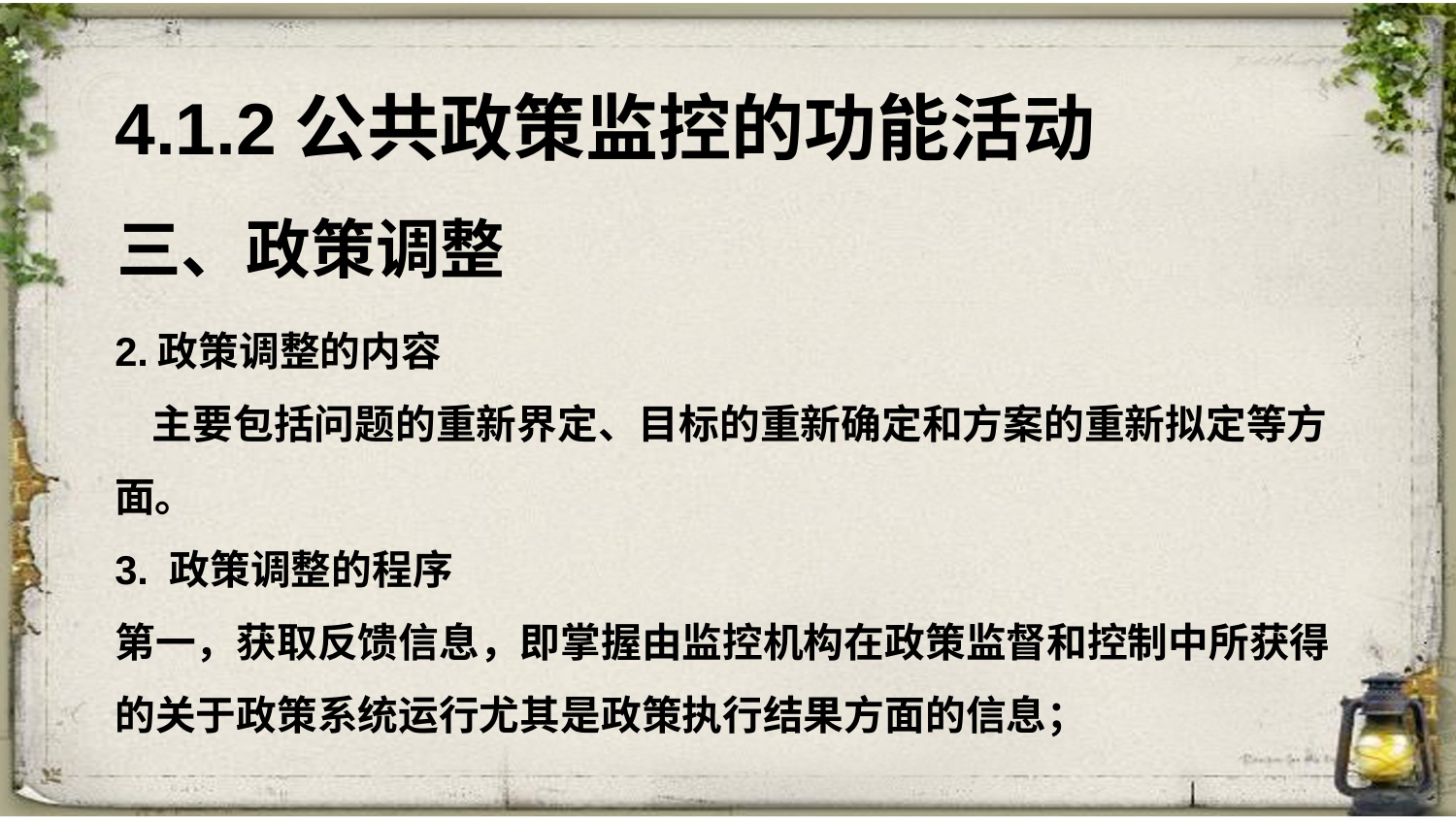

4.1.2公共政策监控的功能活动
三、政策调整
2.政策调整的内容
   主要包括问题的重新界定、目标的重新确定和方案的重新拟定等方面。
3. 政策调整的程序
第一，获取反馈信息，即掌握由监控机构在政策监督和控制中所获得的关于政策系统运行尤其是政策执行结果方面的信息；